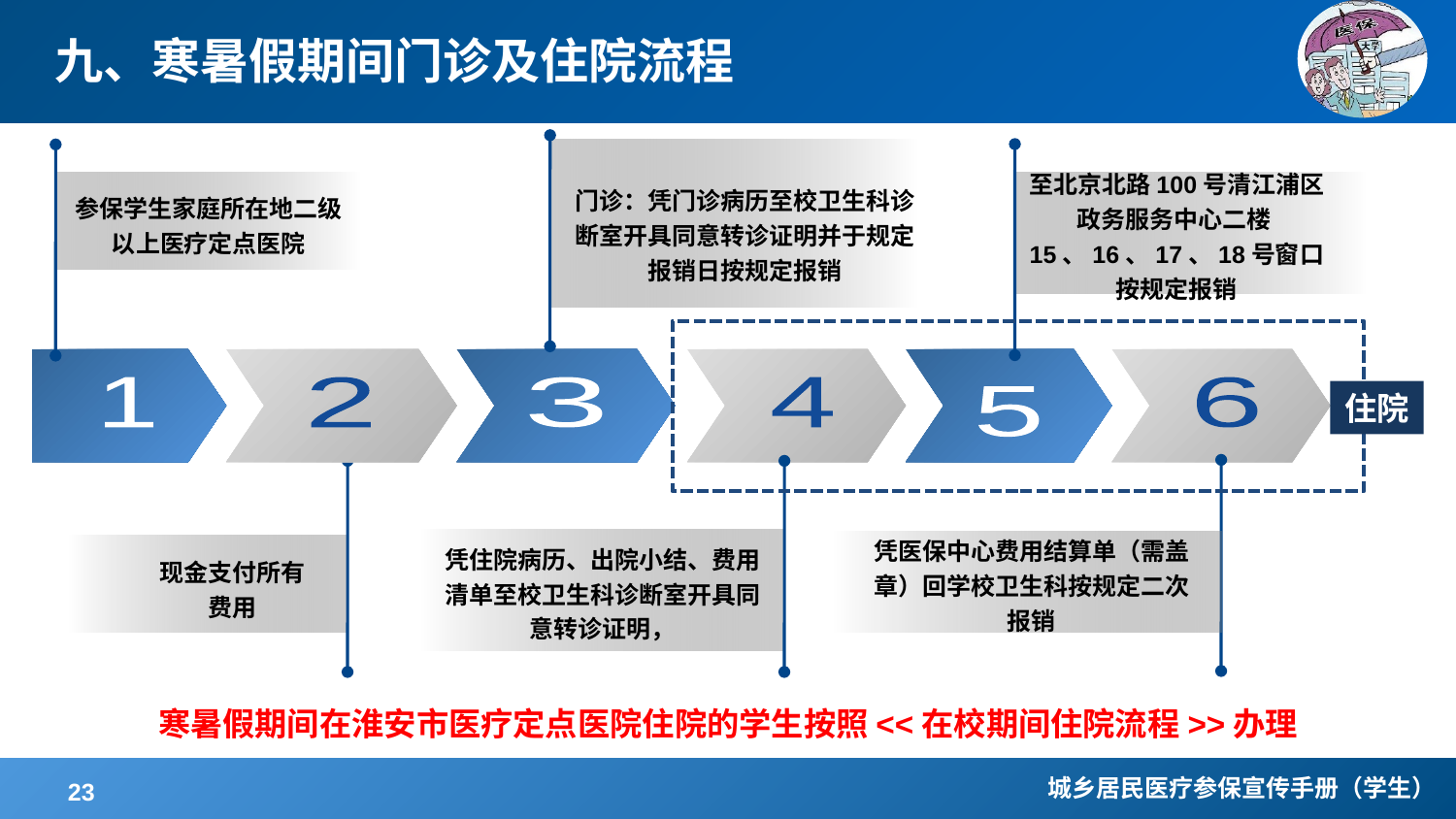

# 九、寒暑假期间门诊及住院流程
参保学生家庭所在地二级以上医疗定点医院

门诊：凭门诊病历至校卫生科诊断室开具同意转诊证明并于规定报销日按规定报销
至北京北路100号清江浦区政务服务中心二楼15、16、17、18号窗口按规定报销

1
2
3
4
6
5

凭医保中心费用结算单（需盖章）回学校卫生科按规定二次报销

凭住院病历、出院小结、费用清单至校卫生科诊断室开具同意转诊证明，

现金支付所有费用

住院
寒暑假期间在淮安市医疗定点医院住院的学生按照<<在校期间住院流程>>办理